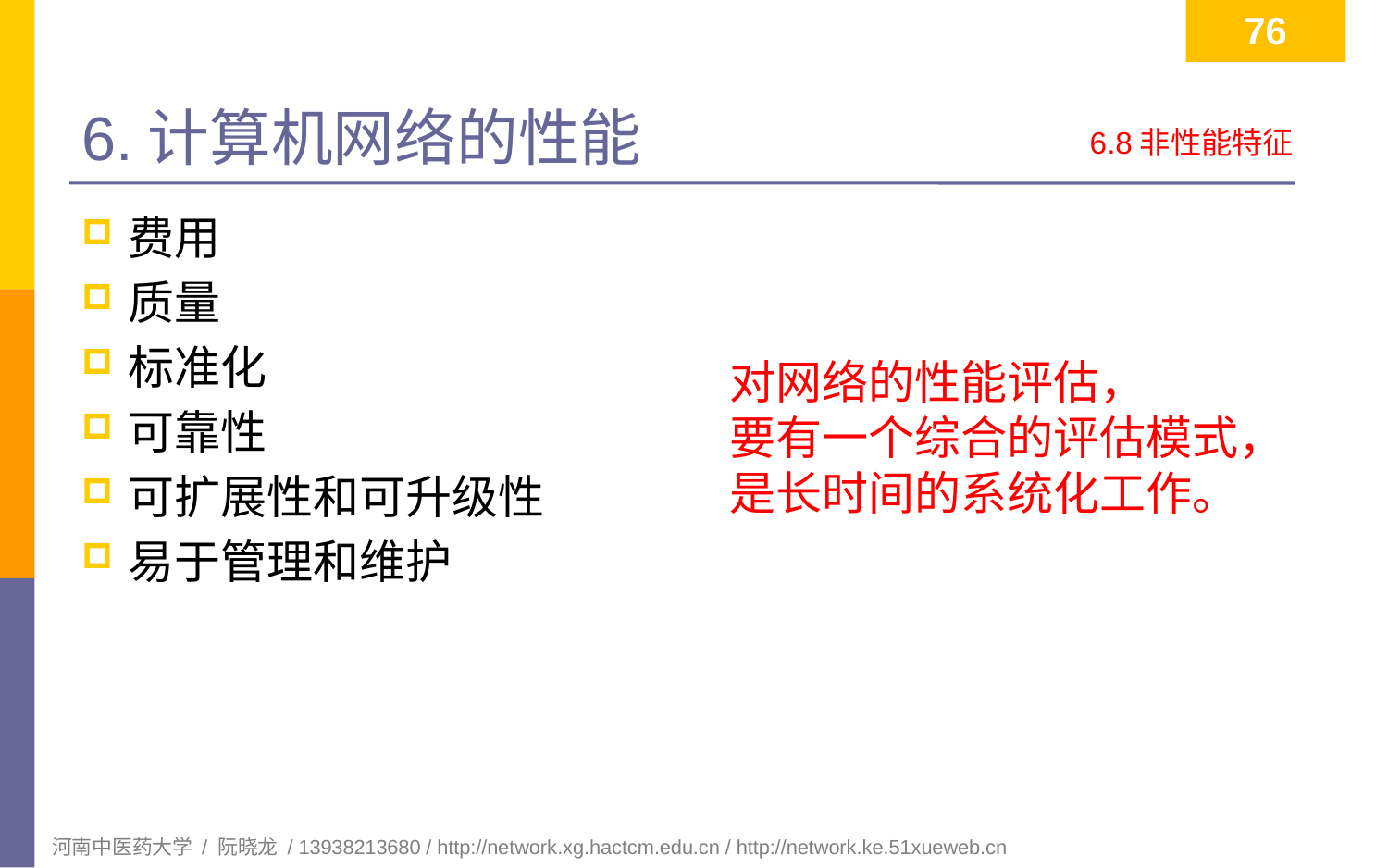

76
# 6.计算机网络的性能
6.8非性能特征
费用
质量
标准化
可靠性
可扩展性和可升级性
易于管理和维护

对网络的性能评估，
要有一个综合的评估模式，
是长时间的系统化工作。